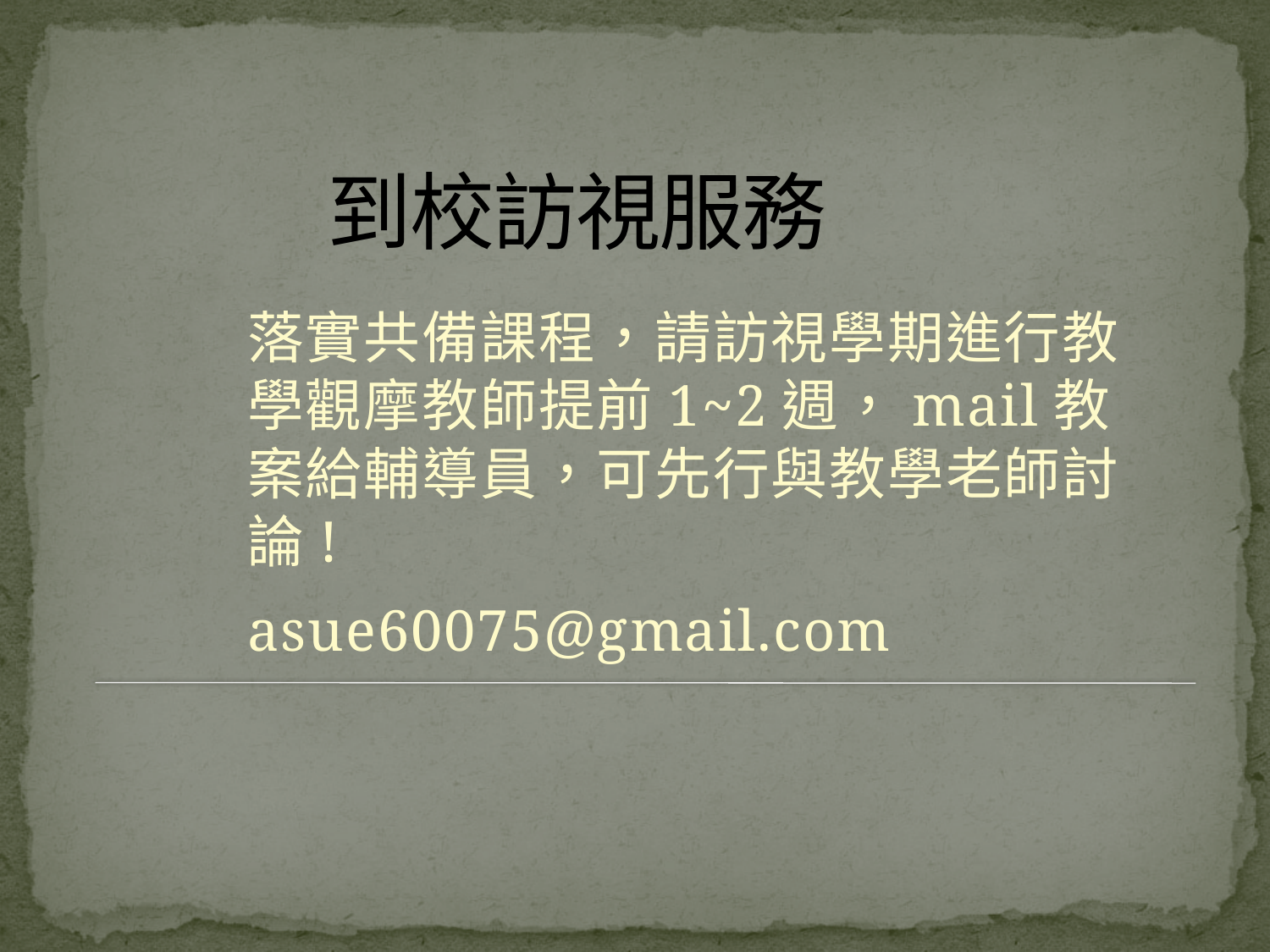

# 到校訪視服務
落實共備課程，請訪視學期進行教學觀摩教師提前1~2週，mail教案給輔導員，可先行與教學老師討論!
asue60075@gmail.com